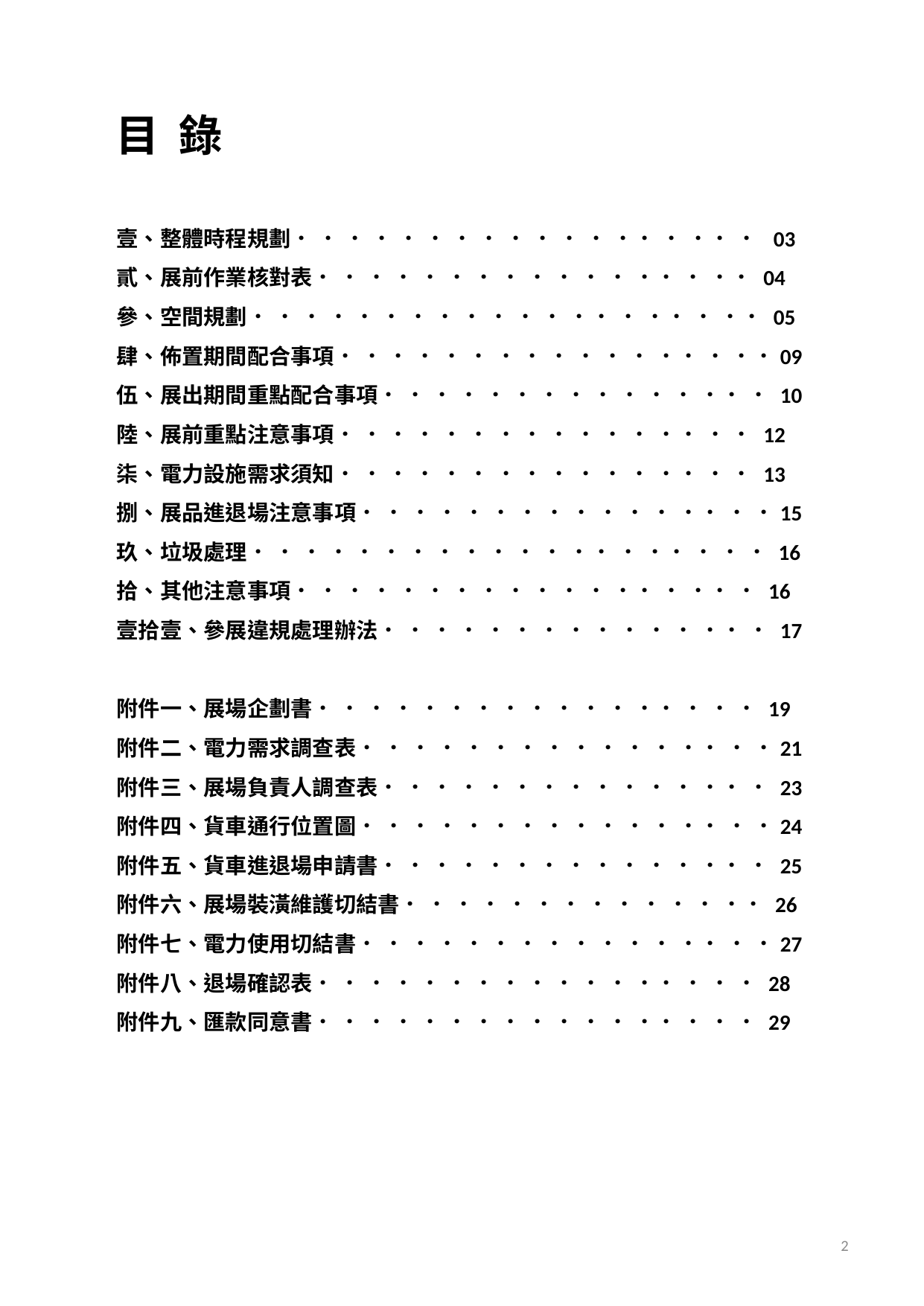

# 目  錄
壹、整體時程規劃． ． ． ． ． ． ． ． ． ． ． ． ．． ． ．． ．  03
貳、展前作業核對表． ． ． ． ． ． ． ． ． ． ． ． ．． ． ．． 04
參、空間規劃． ． ． ． ． ． ． ． ． ． ． ． ．． ． ．． ． ．． 05
肆、佈置期間配合事項． ． ． ． ． ． ． ． ． ． ． ． ．． ． ．．09
伍、展出期間重點配合事項． ． ． ． ． ． ． ． ． ． ． ． ．． ． 10
陸、展前重點注意事項． ． ． ． ． ． ． ． ． ． ． ． ．． ． ． 12
柒、電力設施需求須知． ． ． ． ． ． ． ． ． ． ． ． ．． ． ． 13
捌、展品進退場注意事項． ． ． ． ． ． ． ． ． ． ． ． ．． ． ．15
玖、垃圾處理． ． ． ． ． ． ． ． ． ． ． ． ．． ． ．． ． ． ． 16
拾、其他注意事項． ． ． ． ． ． ． ． ． ． ． ． ．． ． ．． ． 16
壹拾壹、參展違規處理辦法． ． ． ． ． ． ． ． ． ． ． ． ．． ． 17

附件一、展場企劃書． ． ． ． ． ． ． ． ． ． ． ． ．． ． ． ． 19
附件二、電力需求調查表． ． ． ． ． ． ． ． ． ． ． ． ．． ． ．21
附件三、展場負責人調查表． ． ． ． ． ． ． ． ． ． ． ． ．． ． 23
附件四、貨車通行位置圖． ． ． ． ． ． ． ． ． ． ． ． ．． ． ．24
附件五、貨車進退場申請書． ． ． ． ． ． ． ． ． ． ． ． ．． ． 25
附件六、展場裝潢維護切結書． ． ． ． ． ． ． ． ． ． ． ． ．． 26
附件七、電力使用切結書． ． ． ． ． ． ． ． ． ． ． ． ．． ． ．27
附件八、退場確認表． ． ． ． ． ． ． ． ． ． ． ． ．． ． ． ． 28
附件九、匯款同意書． ． ． ． ． ． ． ． ． ． ． ． ．． ． ． ． 29
2